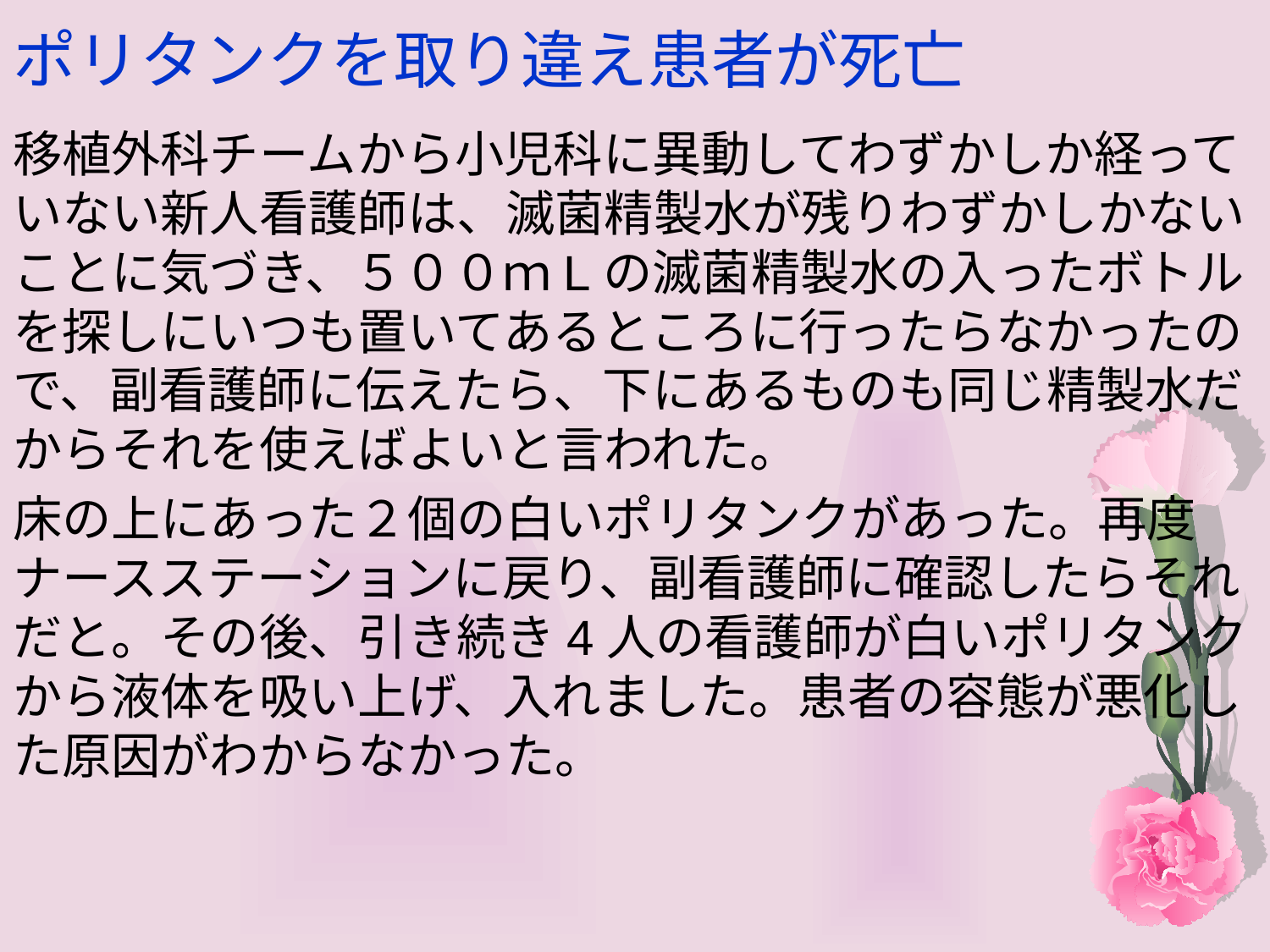

# ポリタンクを取り違え患者が死亡
移植外科チームから小児科に異動してわずかしか経っていない新人看護師は、滅菌精製水が残りわずかしかないことに気づき、５００ｍLの滅菌精製水の入ったボトルを探しにいつも置いてあるところに行ったらなかったので、副看護師に伝えたら、下にあるものも同じ精製水だからそれを使えばよいと言われた。
床の上にあった２個の白いポリタンクがあった。再度ナースステーションに戻り、副看護師に確認したらそれだと。その後、引き続き4人の看護師が白いポリタンクから液体を吸い上げ、入れました。患者の容態が悪化した原因がわからなかった。